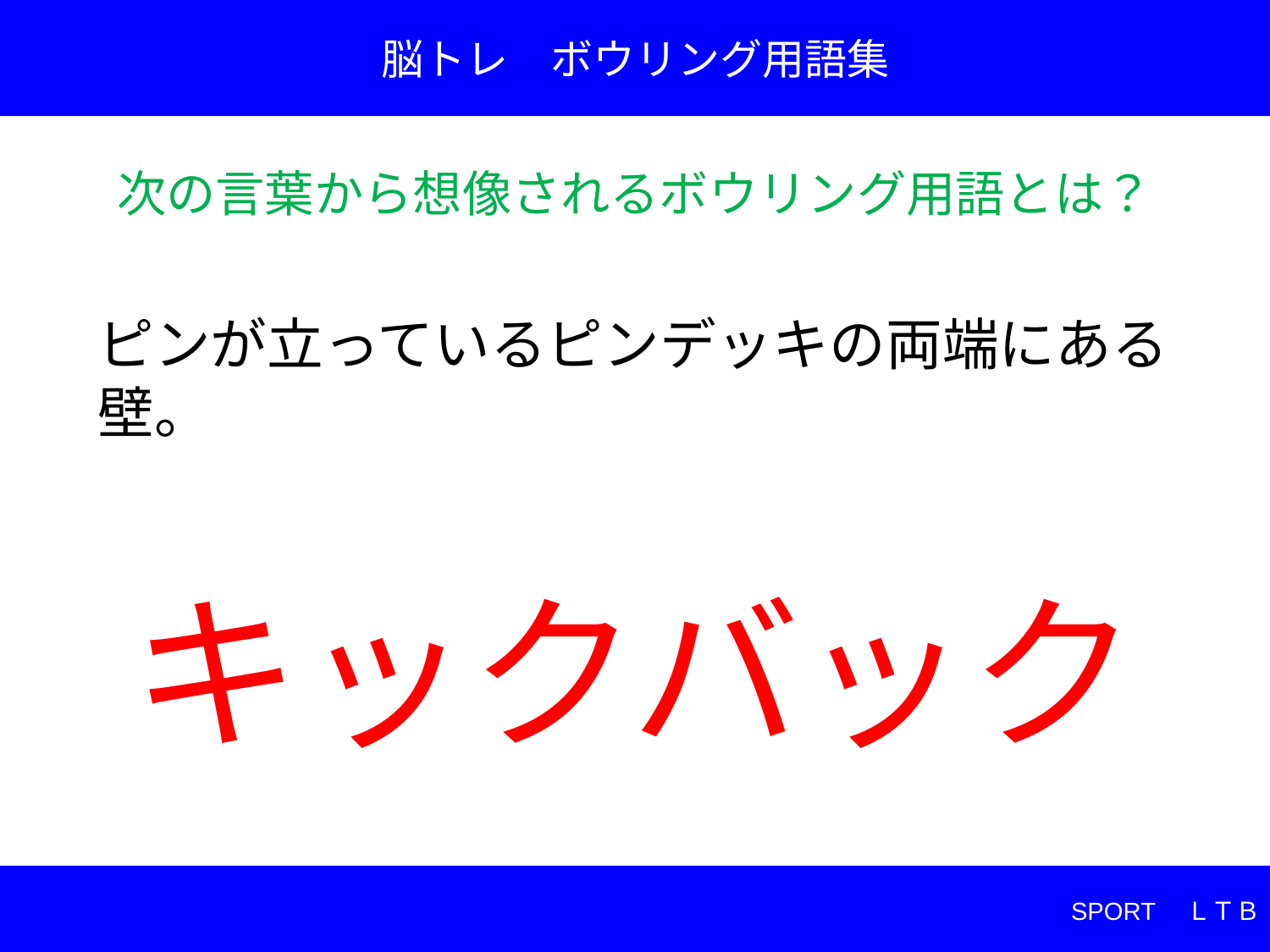

脳トレ　ボウリング用語集
次の言葉から想像されるボウリング用語とは？
ピンが立っているピンデッキの両端にある壁。
# キックバック
SPORT　ＬＴＢ